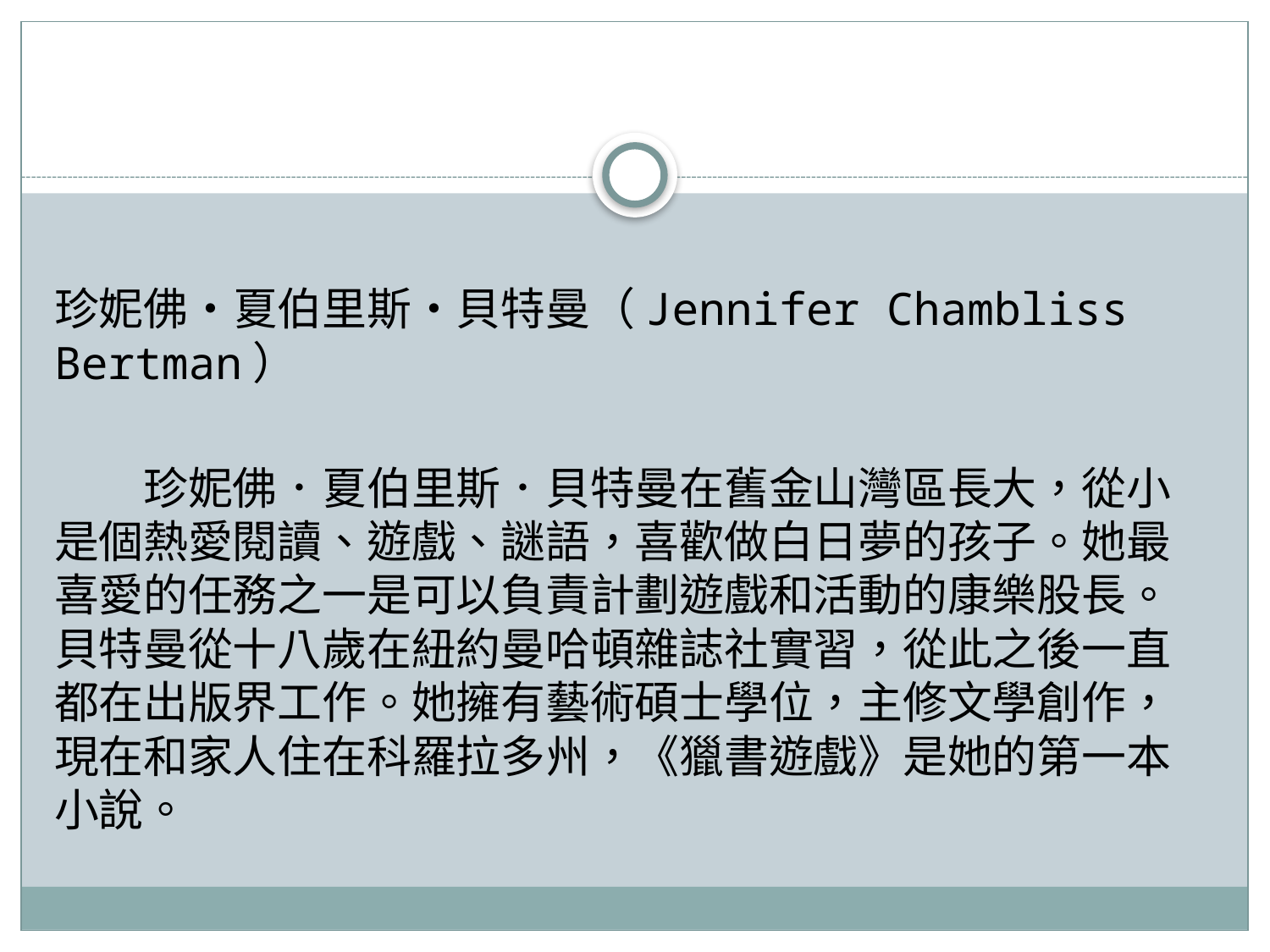

# 3 作者簡介

珍妮佛‧夏伯里斯‧貝特曼（Jennifer Chambliss Bertman）

　　珍妮佛．夏伯里斯．貝特曼在舊金山灣區長大，從小是個熱愛閱讀、遊戲、謎語，喜歡做白日夢的孩子。她最喜愛的任務之一是可以負責計劃遊戲和活動的康樂股長。貝特曼從十八歲在紐約曼哈頓雜誌社實習，從此之後一直都在出版界工作。她擁有藝術碩士學位，主修文學創作，現在和家人住在科羅拉多州，《獵書遊戲》是她的第一本小說。